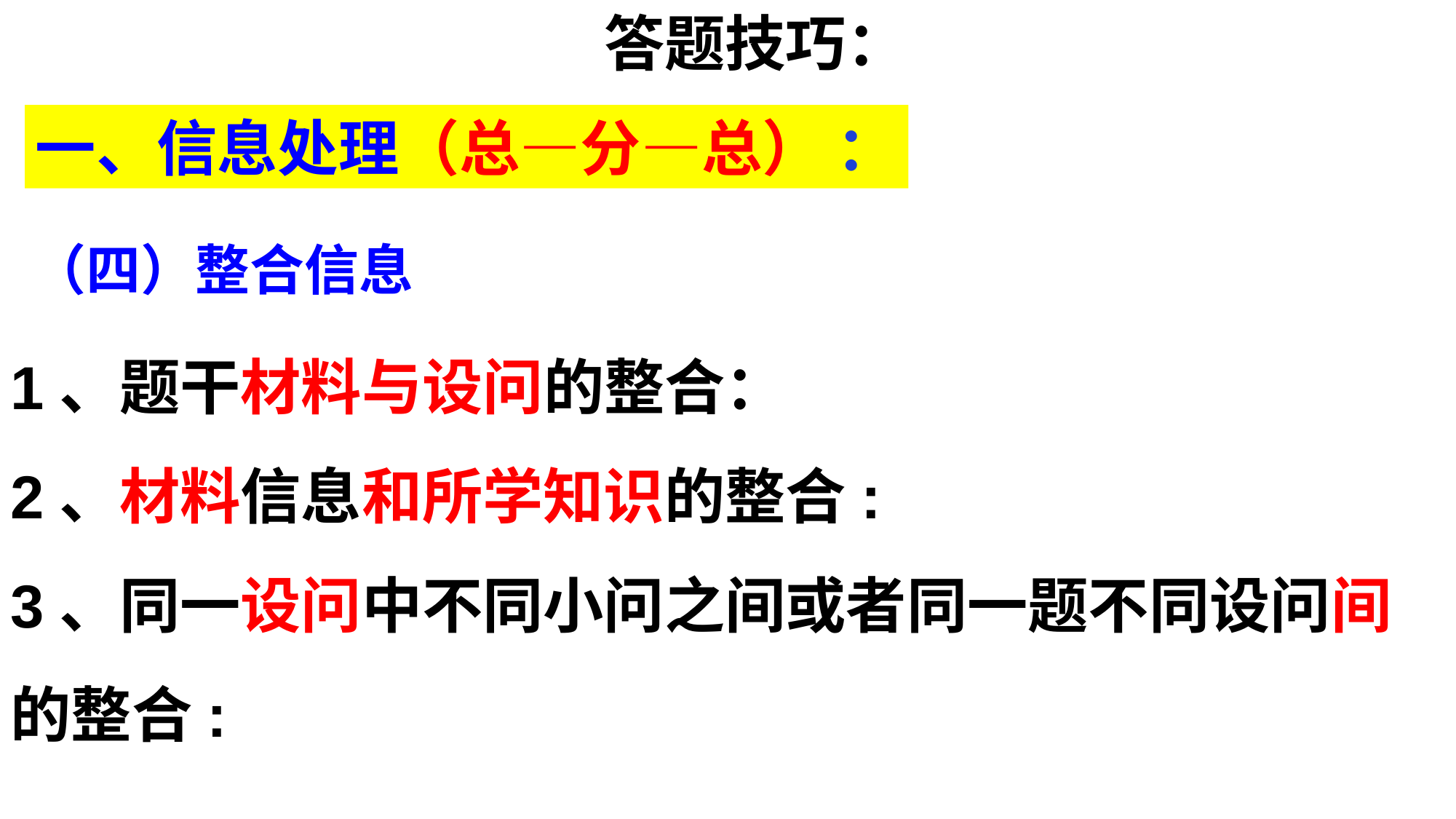

答题技巧：
一、信息处理（总—分—总） ：
（四）整合信息
1、题干材料与设问的整合：
2、材料信息和所学知识的整合:
3、同一设问中不同小问之间或者同一题不同设问间的整合: